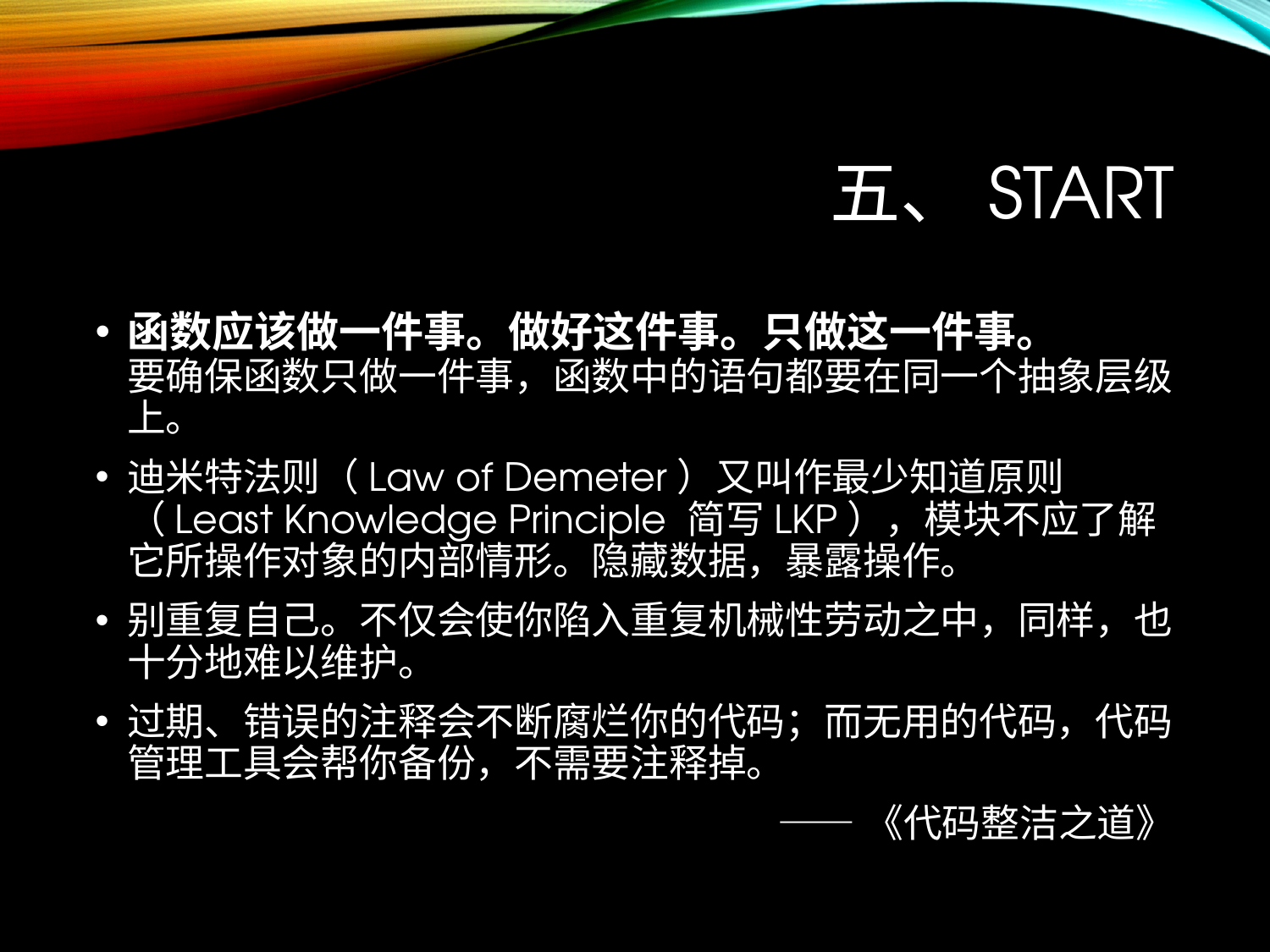

# 五、start
函数应该做一件事。做好这件事。只做这一件事。
要确保函数只做一件事，函数中的语句都要在同一个抽象层级上。
迪米特法则（Law of Demeter）又叫作最少知道原则（Least Knowledge Principle 简写LKP），模块不应了解它所操作对象的内部情形。隐藏数据，暴露操作。
别重复自己。不仅会使你陷入重复机械性劳动之中，同样，也十分地难以维护。
过期、错误的注释会不断腐烂你的代码；而无用的代码，代码管理工具会帮你备份，不需要注释掉。
——《代码整洁之道》